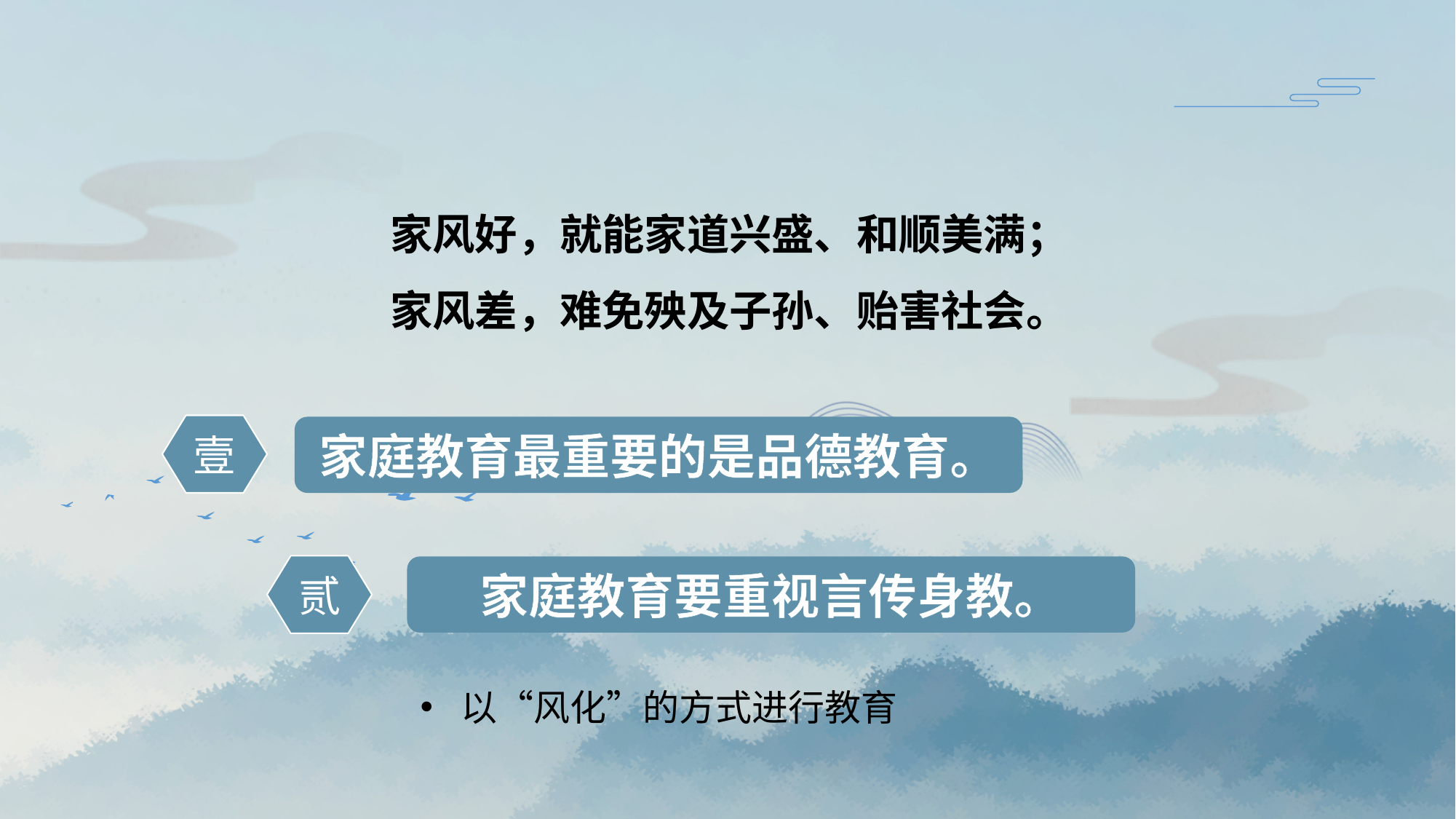

家风好，就能家道兴盛、和顺美满；家风差，难免殃及子孙、贻害社会。
壹
家庭教育最重要的是品德教育。
贰
家庭教育要重视言传身教。
以“风化”的方式进行教育